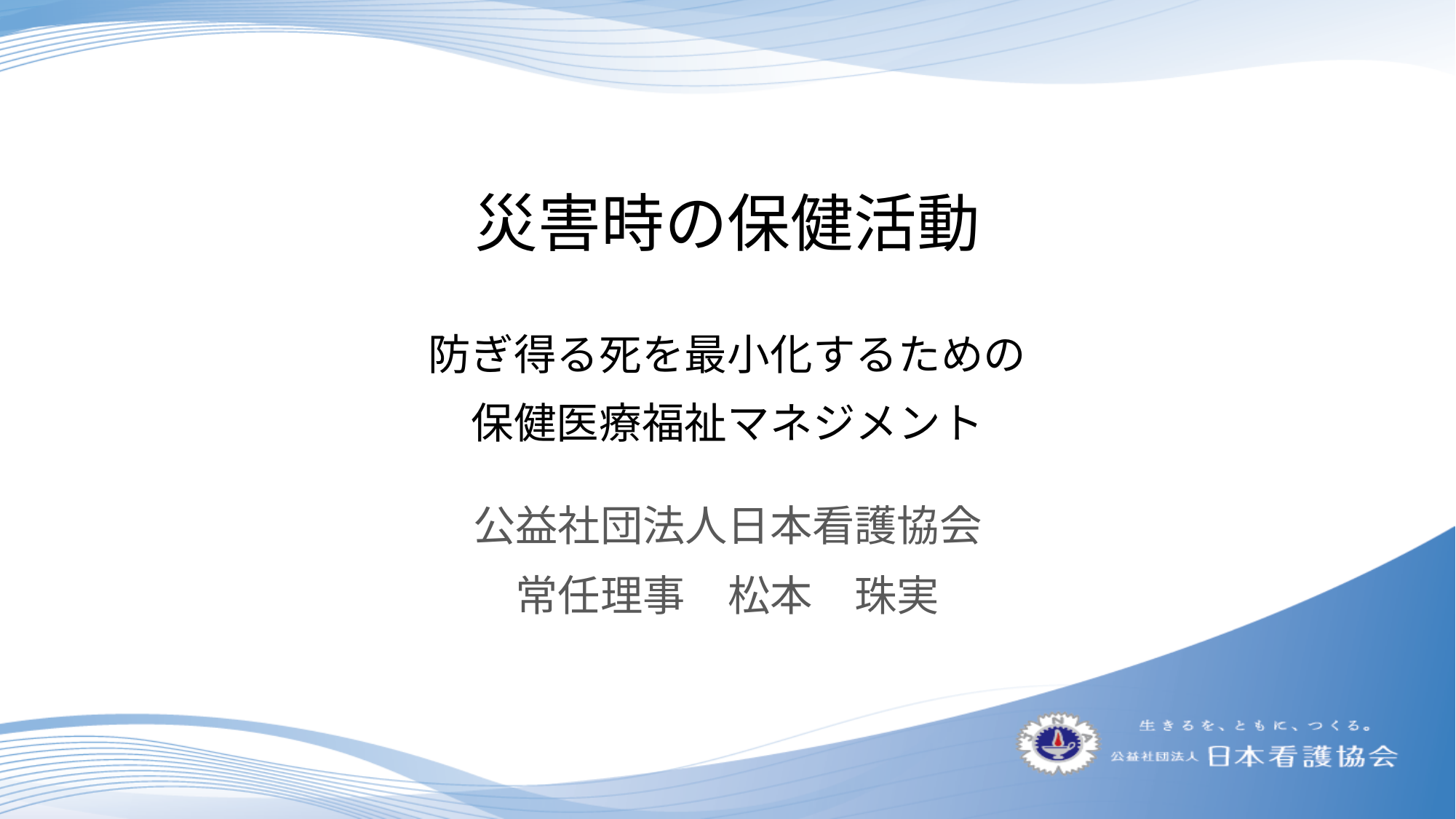

災害時の保健活動
防ぎ得る死を最小化するための
保健医療福祉マネジメント
公益社団法人日本看護協会
常任理事　松本　珠実